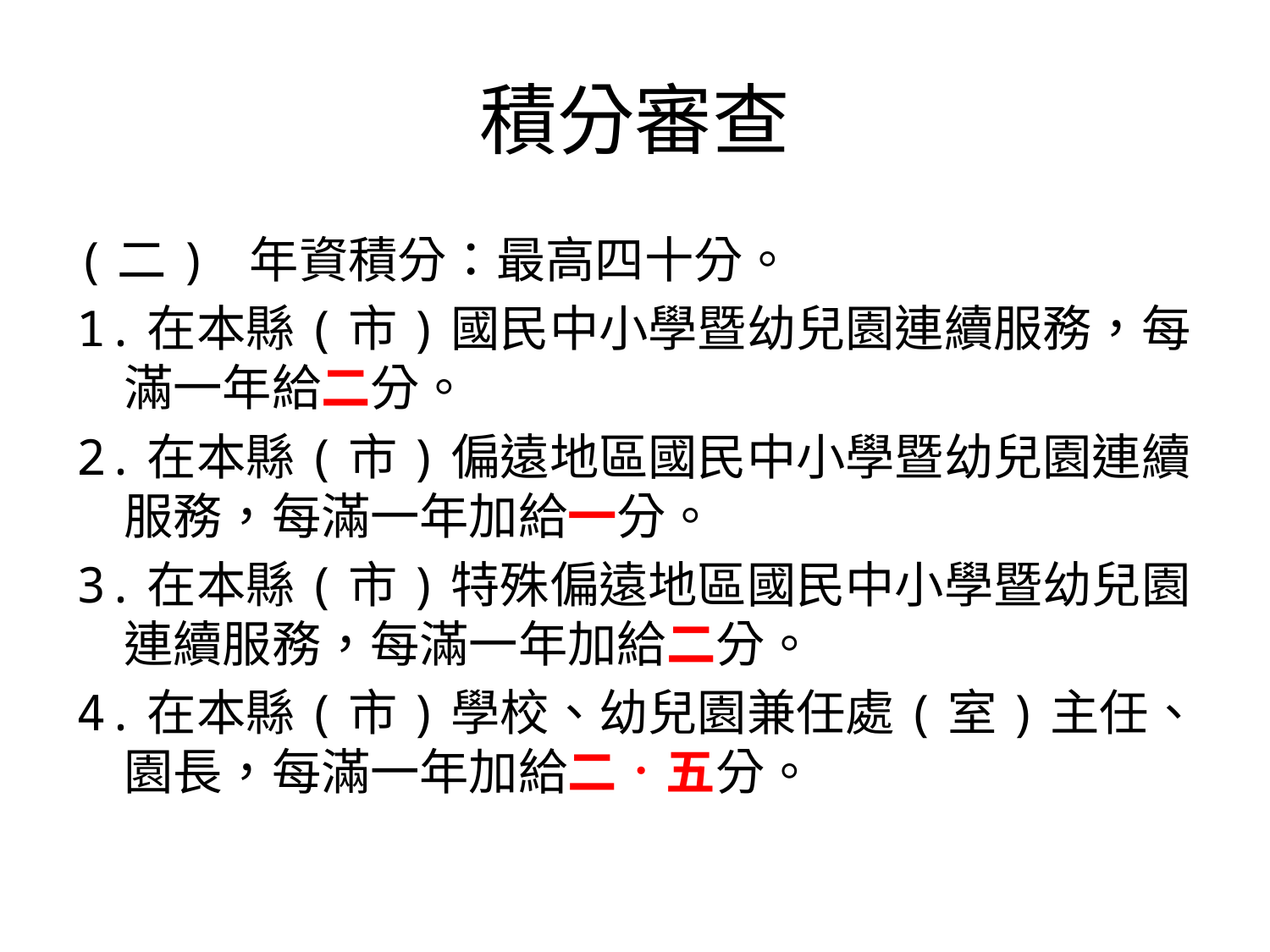

# 積分審查
(二) 年資積分：最高四十分。
1.在本縣(市)國民中小學暨幼兒園連續服務，每滿一年給二分。
2.在本縣(市)偏遠地區國民中小學暨幼兒園連續服務，每滿一年加給一分。
3.在本縣(市)特殊偏遠地區國民中小學暨幼兒園連續服務，每滿一年加給二分。
4.在本縣(市)學校、幼兒園兼任處(室)主任、園長，每滿一年加給二．五分。